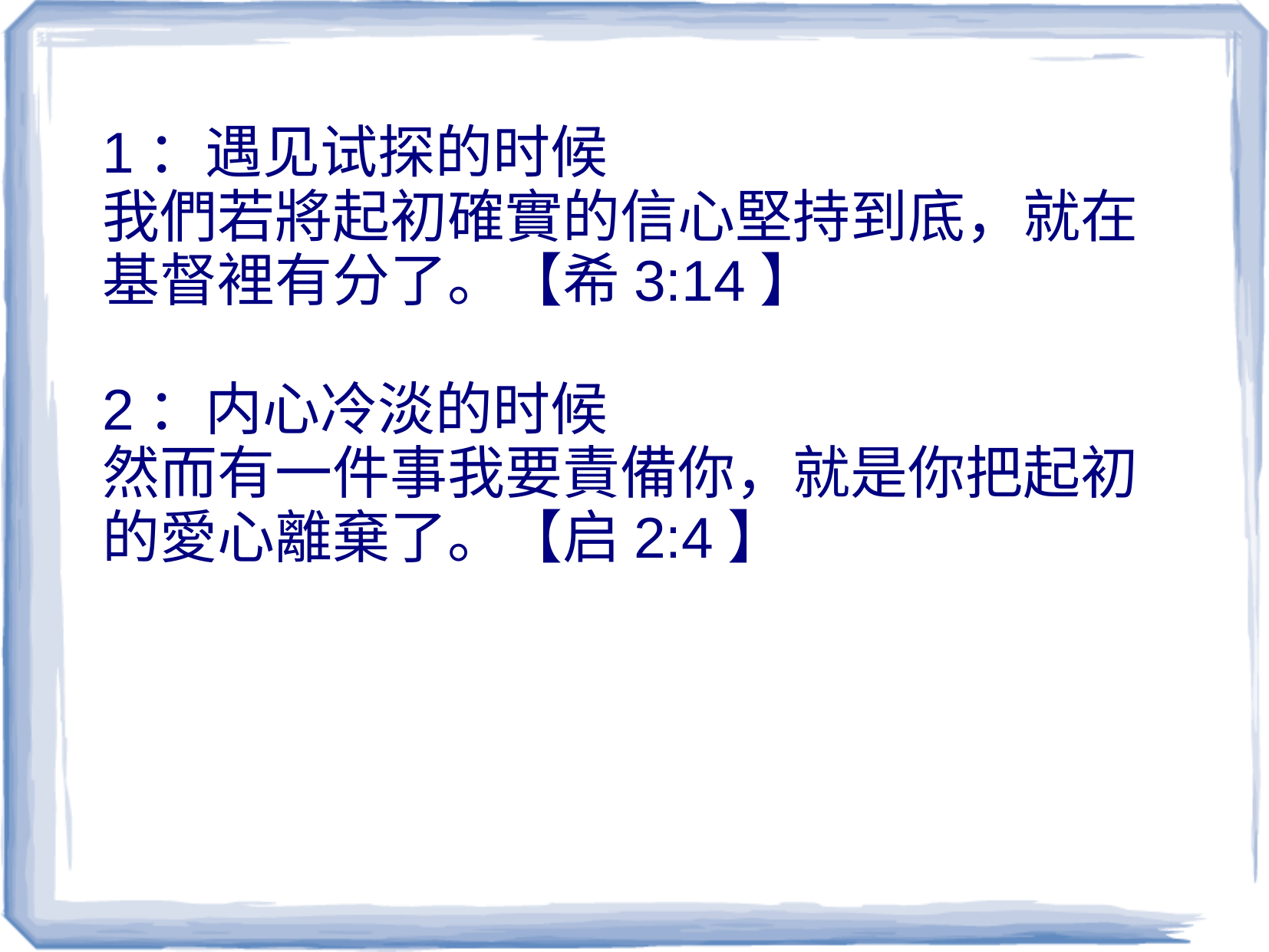

1：遇见试探的时候
我們若將起初確實的信心堅持到底，就在基督裡有分了。【希3:14】

2：内心冷淡的时候
然而有一件事我要責備你，就是你把起初的愛心離棄了。【启2:4】